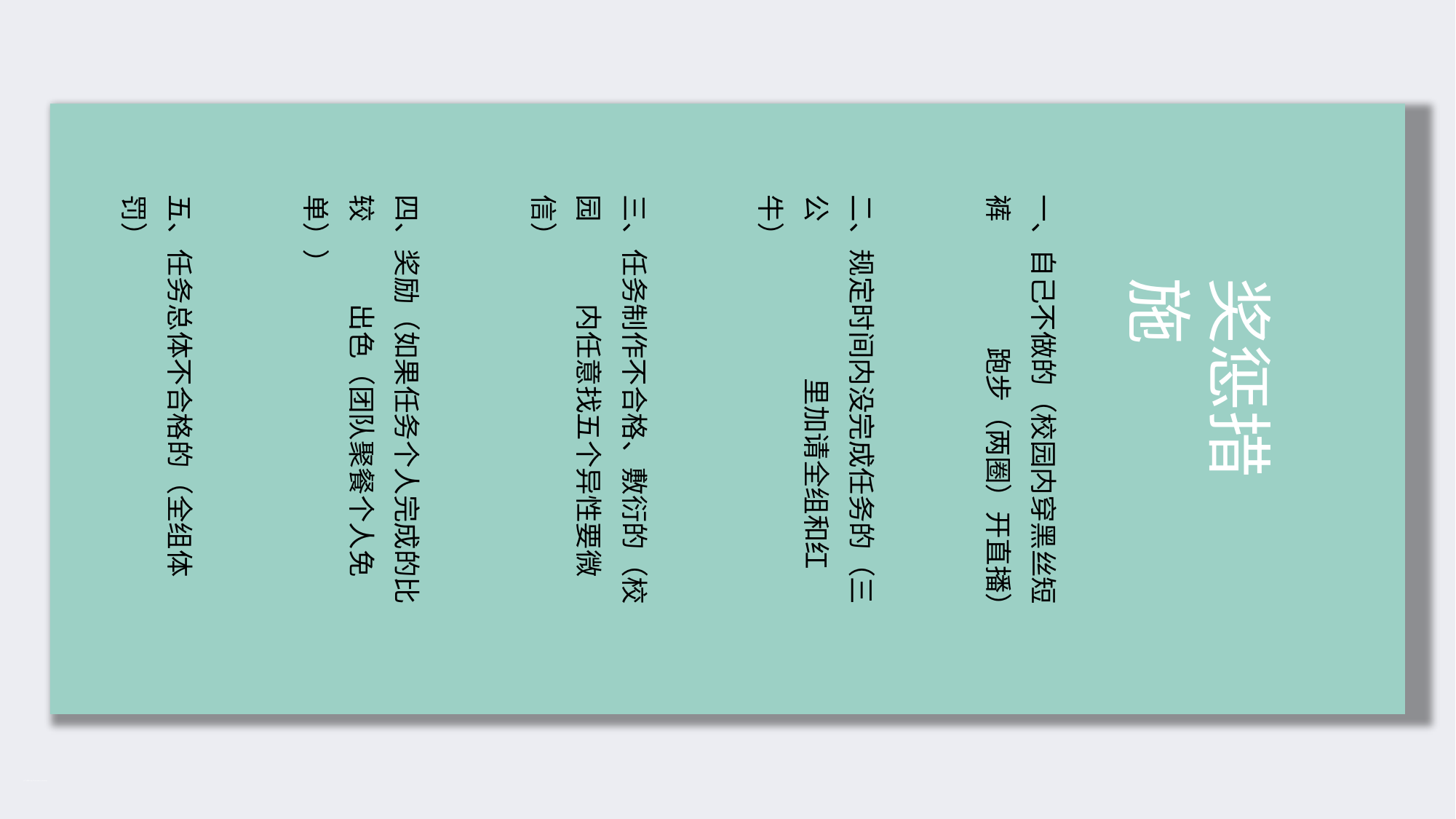

一、自己不做的（校园内穿黑丝短裤	       跑步（两圈）开直播）

二、规定时间内没完成任务的（三公	            里加请全组和红牛）

三、任务制作不合格、敷衍的（校园	内任意找五个异性要微信）

四、奖励（如果任务个人完成的比较	出色（团队聚餐个人免单））

五、任务总体不合格的（全组体罚）

奖惩措施
PPT模板 http://www.1ppt.com/moban/